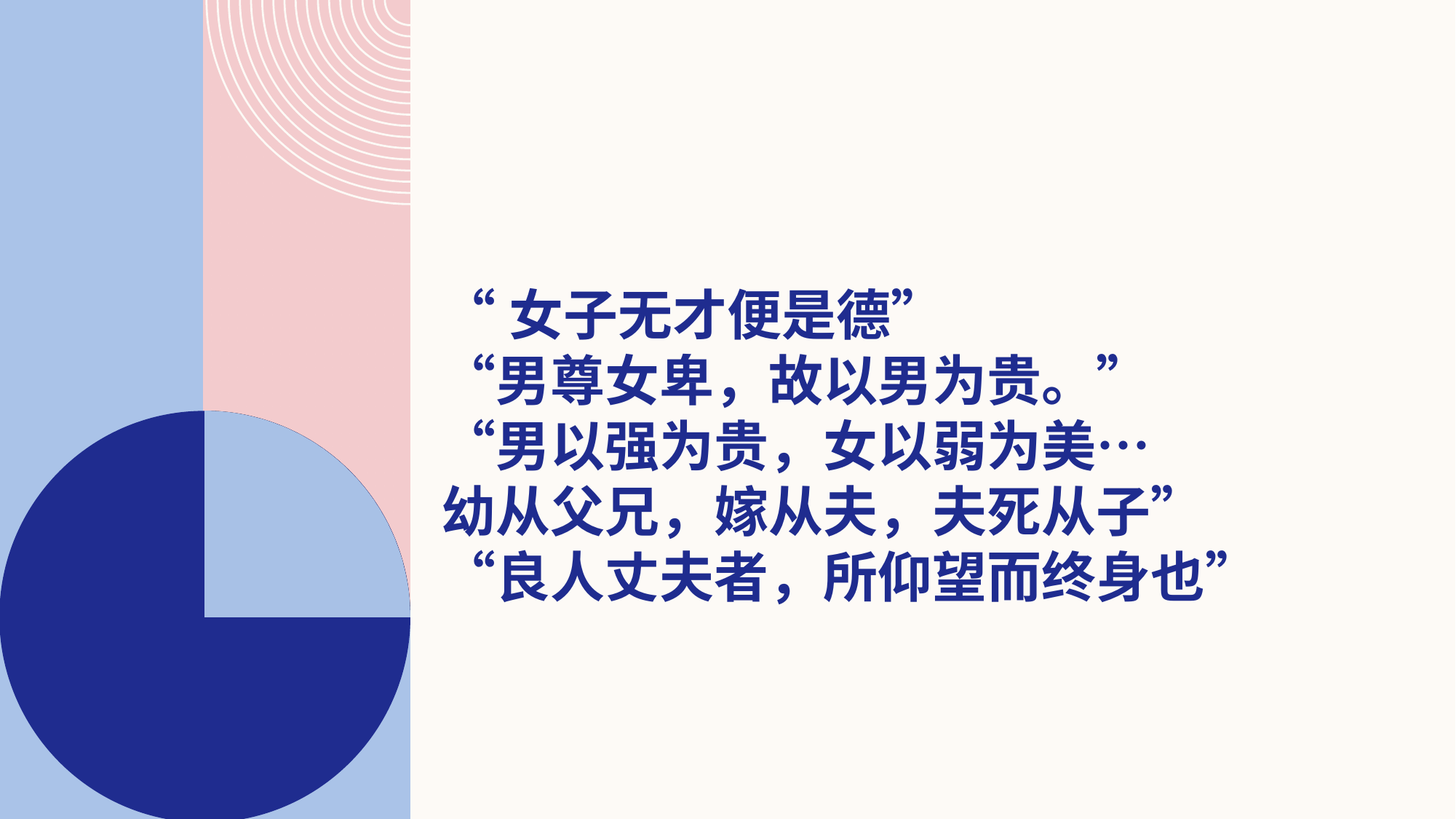

4
# “女子无才便是德” “男尊女卑，故以男为贵。” “男以强为贵，女以弱为美… 幼从父兄，嫁从夫，夫死从子” “良人丈夫者，所仰望而终身也”